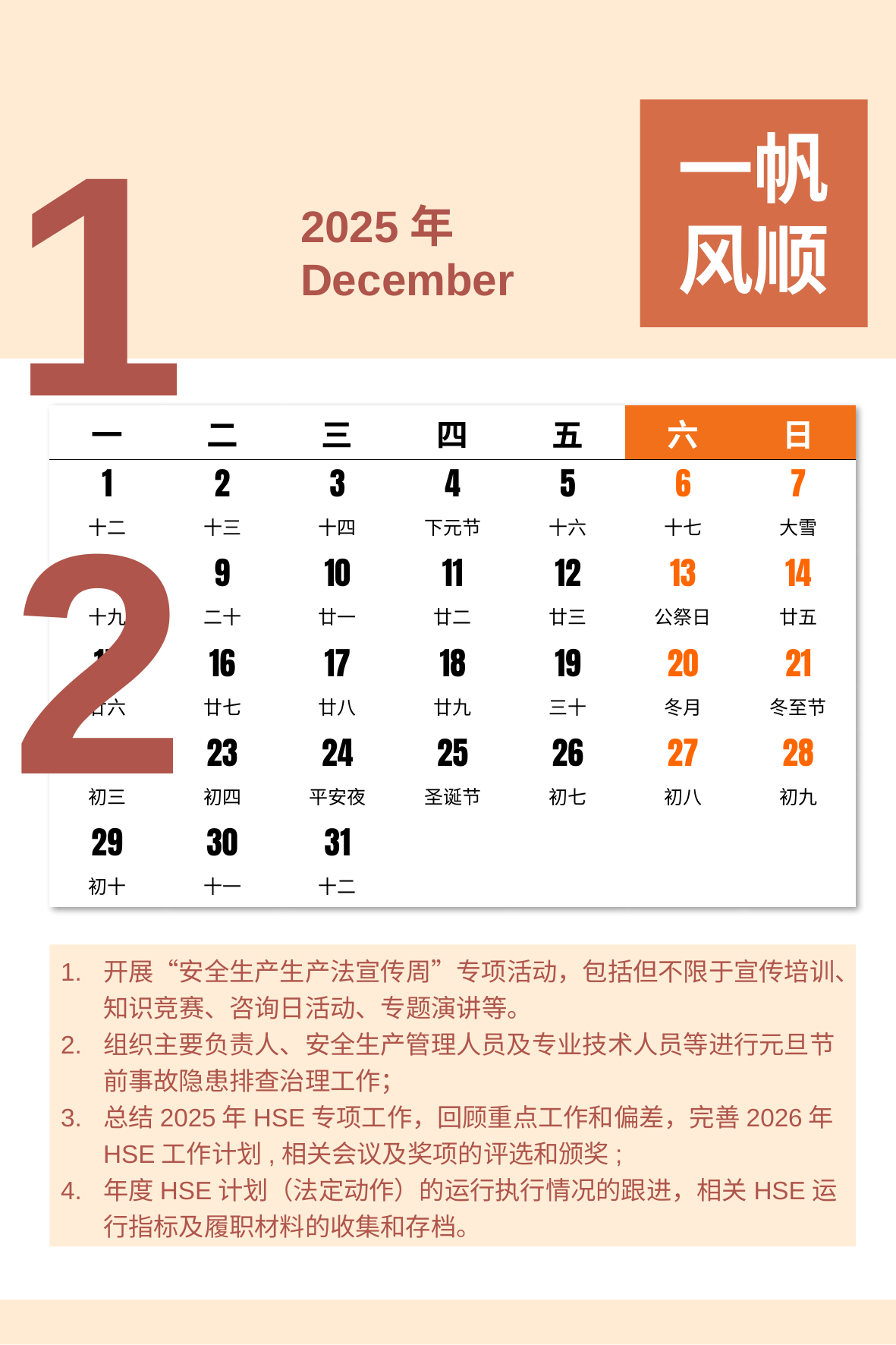

12

一帆风顺
2025年
December
| 一 | 二 | 三 | 四 | 五 | 六 | 日 |
| --- | --- | --- | --- | --- | --- | --- |
| 1 | 2 | 3 | 4 | 5 | 6 | 7 |
| 十二 | 十三 | 十四 | 下元节 | 十六 | 十七 | 大雪 |
| 8 | 9 | 10 | 11 | 12 | 13 | 14 |
| 十九 | 二十 | 廿一 | 廿二 | 廿三 | 公祭日 | 廿五 |
| 15 | 16 | 17 | 18 | 19 | 20 | 21 |
| 廿六 | 廿七 | 廿八 | 廿九 | 三十 | 冬月 | 冬至节 |
| 22 | 23 | 24 | 25 | 26 | 27 | 28 |
| 初三 | 初四 | 平安夜 | 圣诞节 | 初七 | 初八 | 初九 |
| 29 | 30 | 31 |  |  |  |  |
| 初十 | 十一 | 十二 |  |  |  |  |
开展“安全生产生产法宣传周”专项活动，包括但不限于宣传培训、知识竞赛、咨询日活动、专题演讲等。
组织主要负责人、安全生产管理人员及专业技术人员等进行元旦节前事故隐患排查治理工作；
总结2025年HSE专项工作，回顾重点工作和偏差，完善2026年HSE工作计划,相关会议及奖项的评选和颁奖;
年度HSE计划（法定动作）的运行执行情况的跟进，相关HSE运行指标及履职材料的收集和存档。